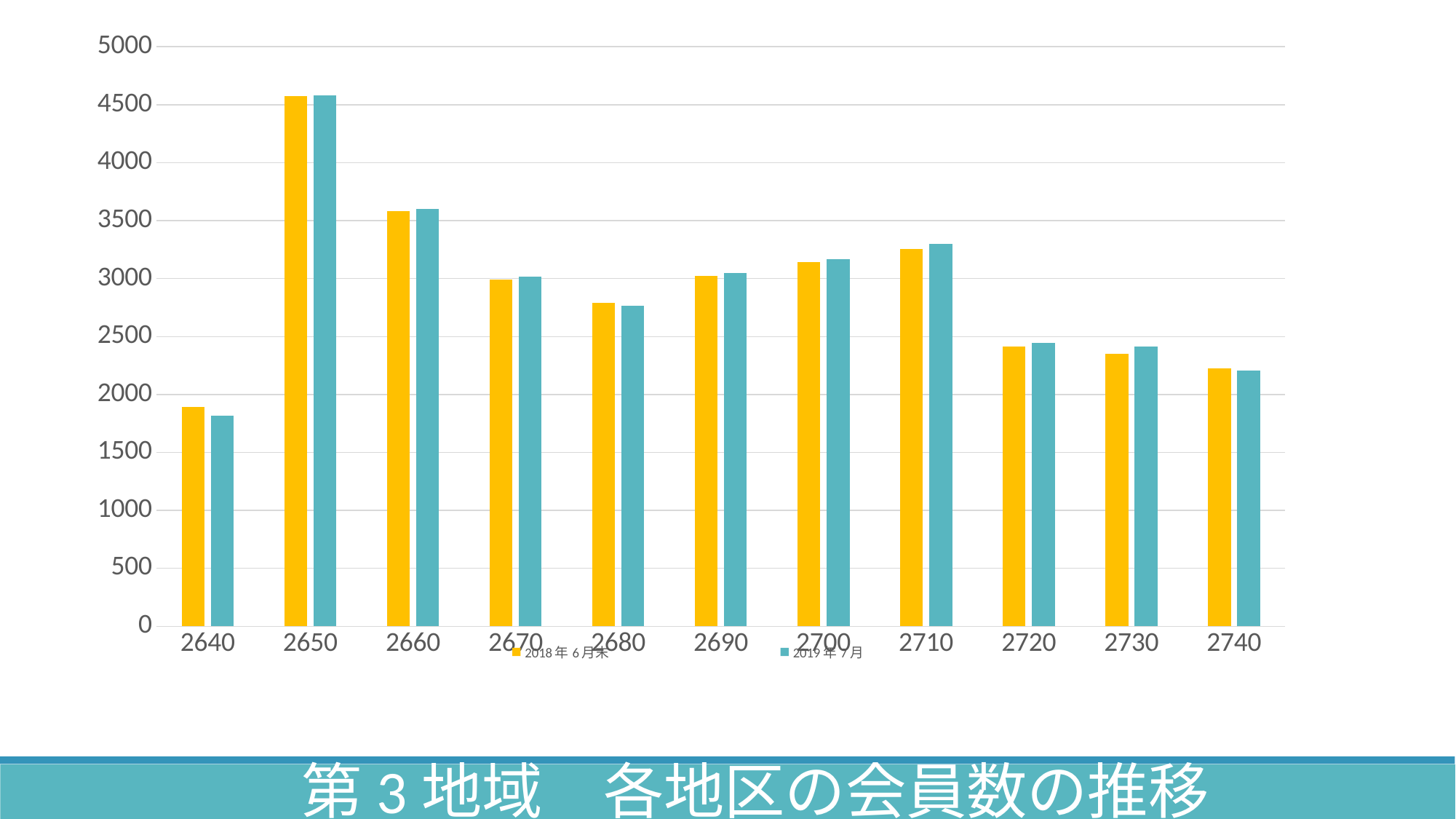

### Chart

| Category | 2018年6月末 | 2019年7月 |
|---|---|---|
| 2640 | 1893.0 | 1819.0 |
| 2650 | 4572.0 | 4579.0 |
| 2660 | 3579.0 | 3603.0 |
| 2670 | 2989.0 | 3018.0 |
| 2680 | 2792.0 | 2766.0 |
| 2690 | 3025.0 | 3050.0 |
| 2700 | 3143.0 | 3168.0 |
| 2710 | 3254.0 | 3296.0 |
| 2720 | 2413.0 | 2443.0 |
| 2730 | 2352.0 | 2413.0 |
| 2740 | 2228.0 | 2207.0 |
第3地域　各地区の会員数の推移